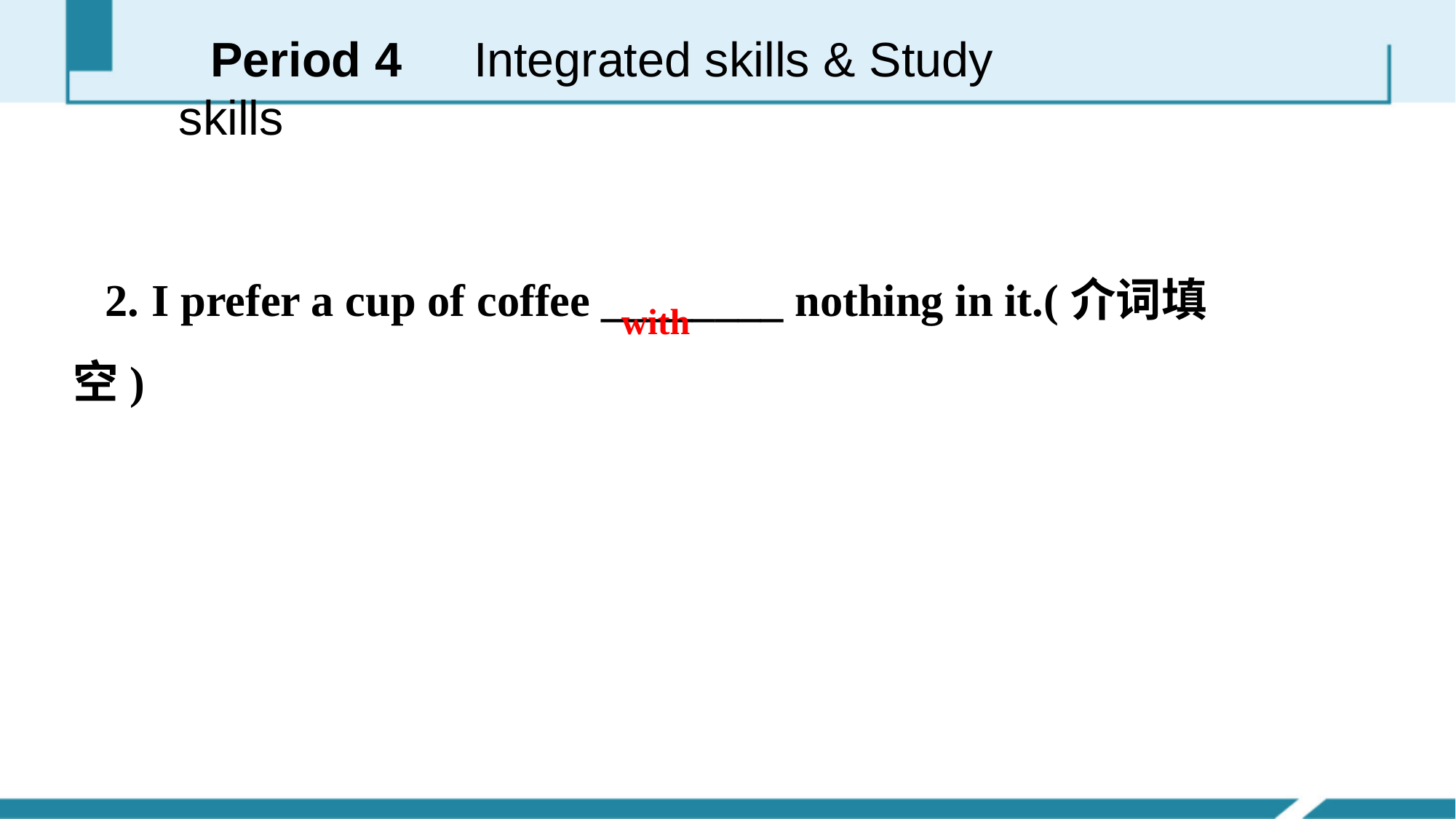

Period 4　Integrated skills & Study skills
2. I prefer a cup of coffee ________ nothing in it.(介词填空)
with